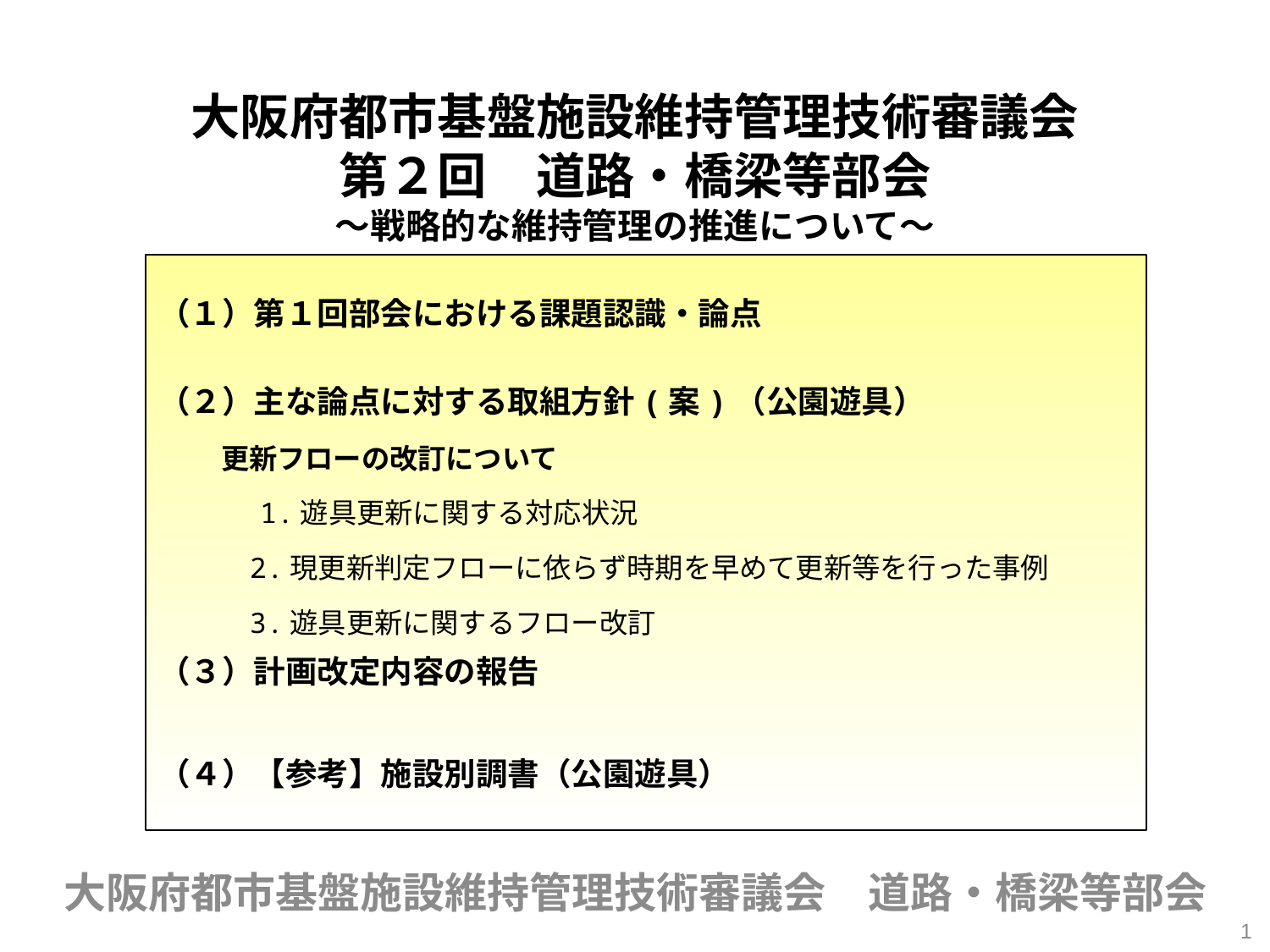

# 大阪府都市基盤施設維持管理技術審議会 第２回　道路・橋梁等部会 ～戦略的な維持管理の推進について～
（１）第１回部会における課題認識・論点

（２）主な論点に対する取組方針(案)（公園遊具）
　 　更新フローの改訂について
      1.遊具更新に関する対応状況
　　　2.現更新判定フローに依らず時期を早めて更新等を行った事例
　　　3.遊具更新に関するフロー改訂
（３）計画改定内容の報告

（４）【参考】施設別調書（公園遊具）
大阪府都市基盤施設維持管理技術審議会　道路・橋梁等部会
1